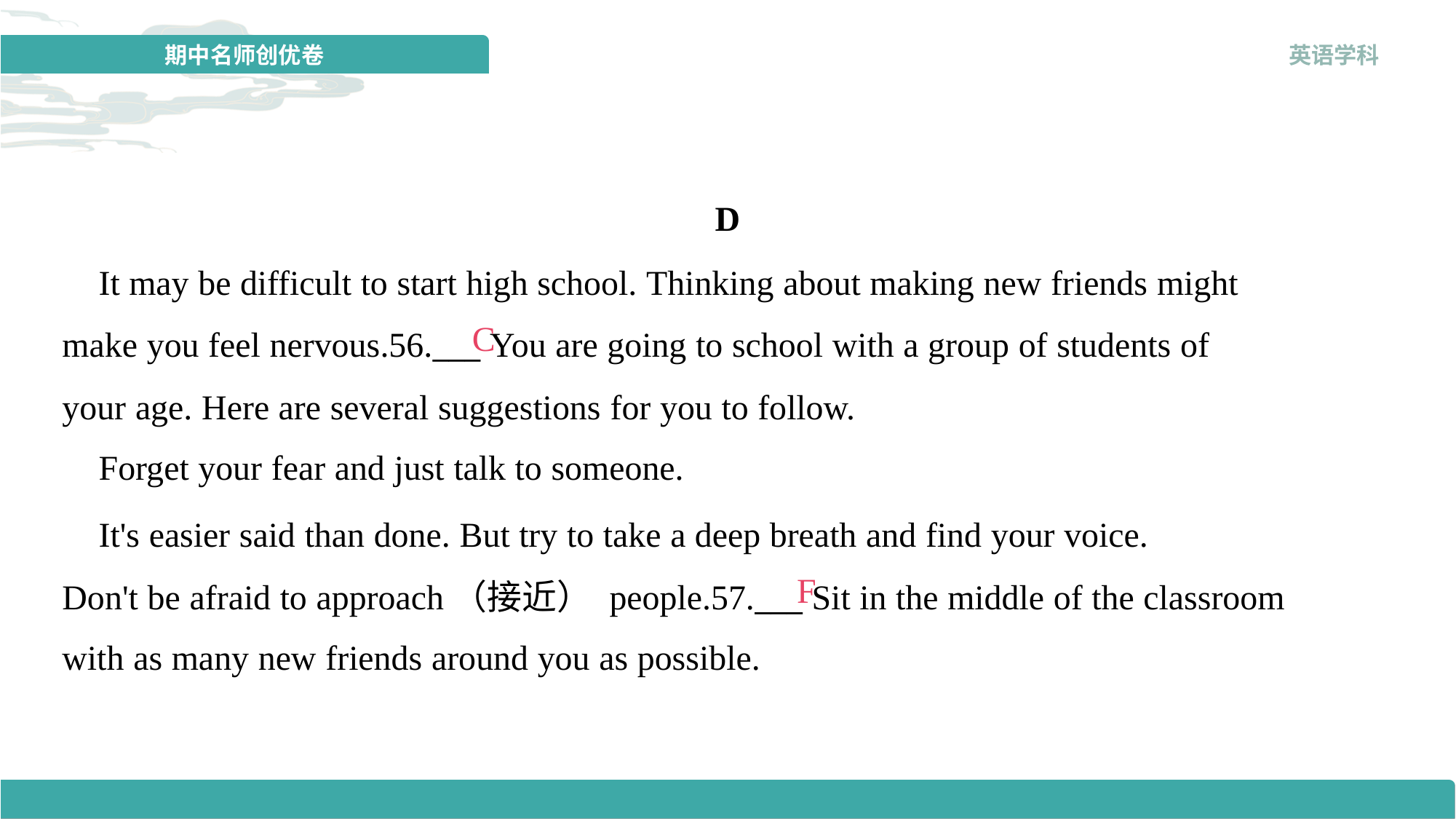

D
    It may be difficult to start high school. Thinking about making new friends might
make you feel nervous.56.___ You are going to school with a group of students of
your age. Here are several suggestions for you to follow.
    Forget your fear and just talk to someone.
C
    It's easier said than done. But try to take a deep breath and find your voice.
Don't be afraid to approach（接近） people.57.___ Sit in the middle of the classroom
with as many new friends around you as possible.
F